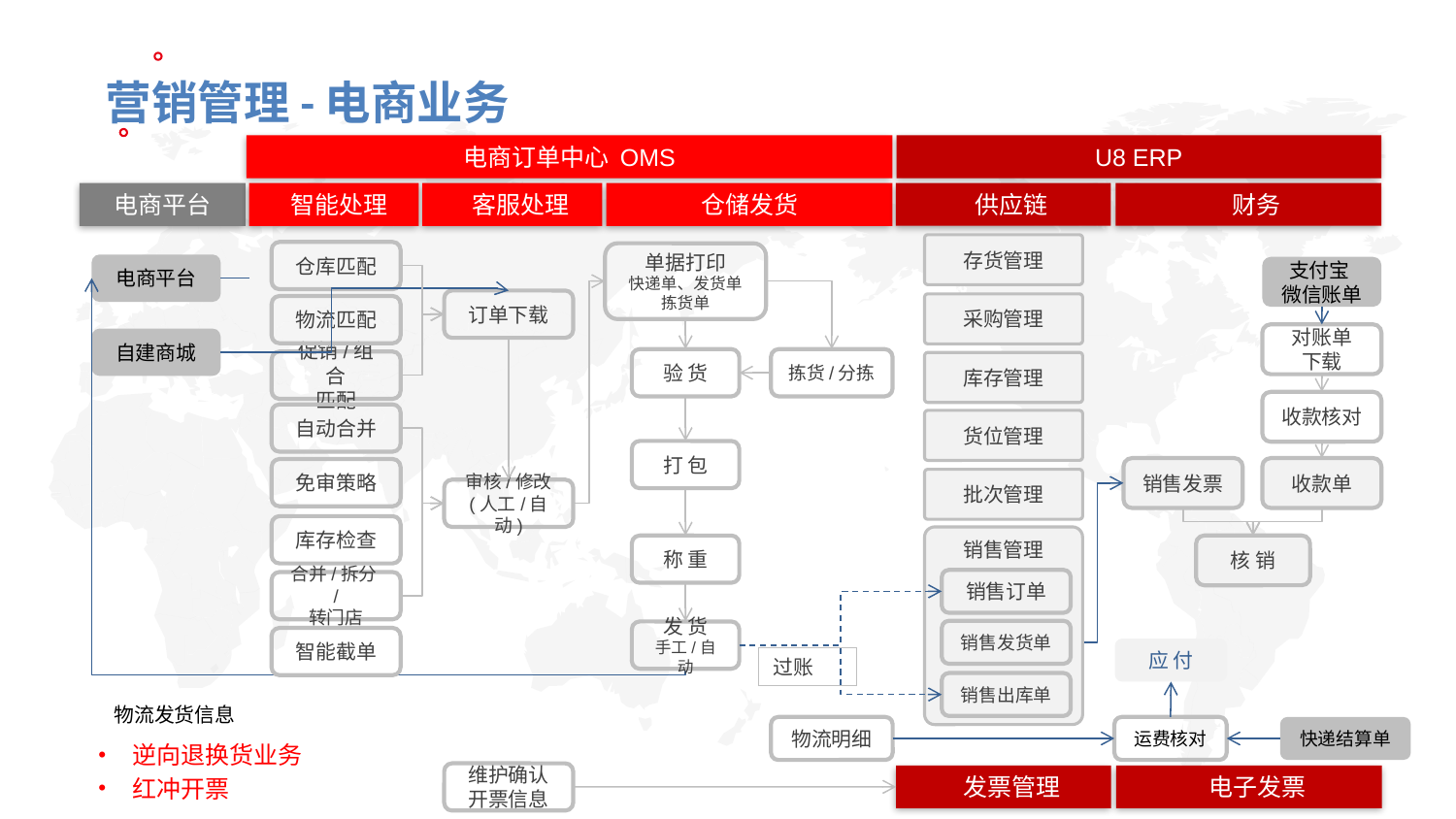

营销管理-电商业务

电商订单中心 OMS
U8 ERP
电商平台
 智能处理
  客服处理
仓储发货
  供应链
  财务
存货管理
仓库匹配
单据打印
快递单、发货单拣货单
电商平台
支付宝
微信账单
订单下载
采购管理
物流匹配
对账单
下载
自建商城
验 货
拣货/分拣
促销/组合
匹配
库存管理
收款核对
自动合并
货位管理
打 包
销售发票
收款单
免审策略
批次管理
审核/修改
(人工/自动)
库存检查
销售管理
销售订单
销售发货单
销售出库单
称 重
核 销
合并/拆分/
转门店
发 货
手工/自动
智能截单
应 付
物流明细
运费核对
快递结算单
过账
物流发货信息
逆向退换货业务
红冲开票
维护确认
开票信息
  发票管理
  电子发票